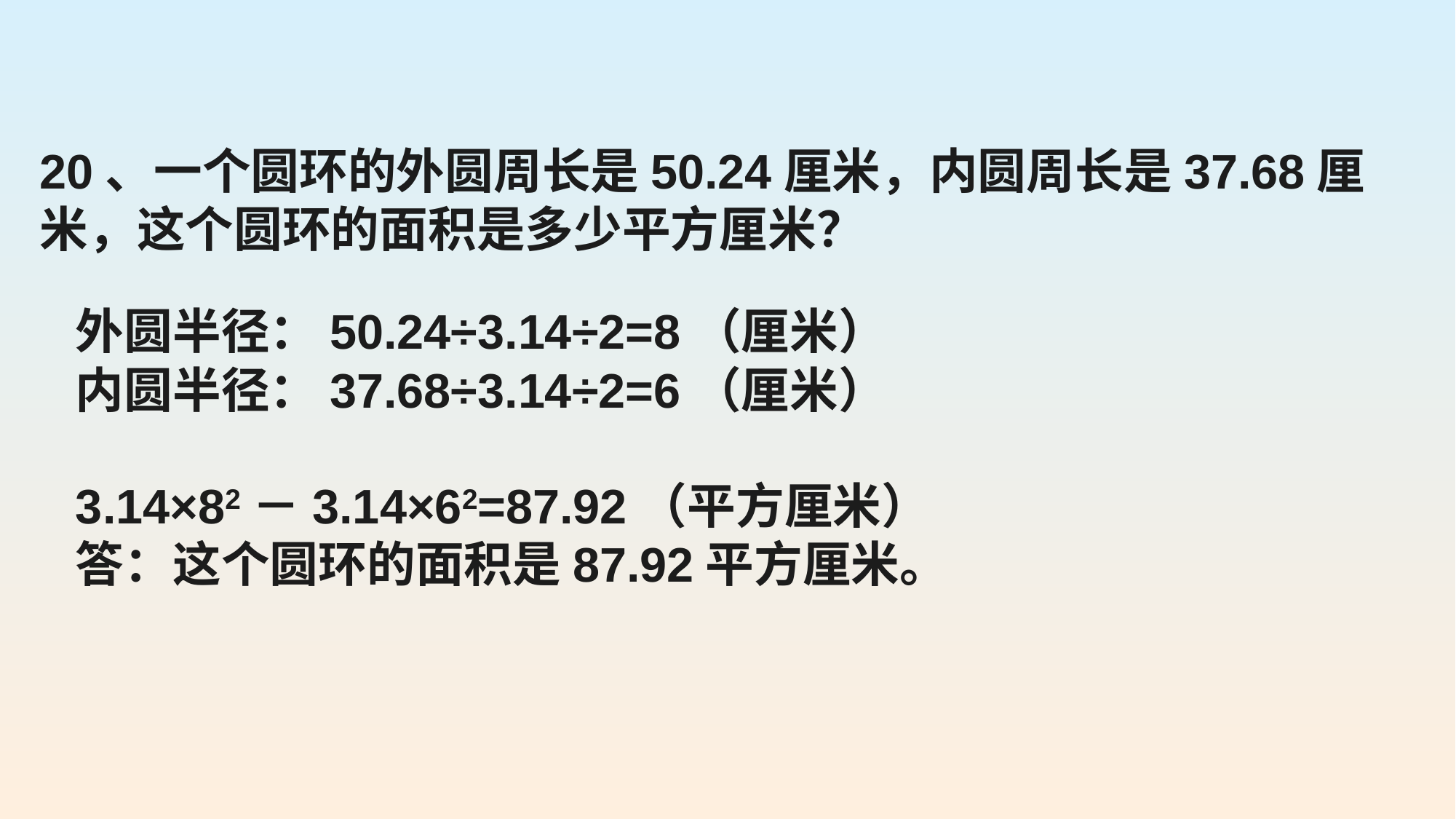

20、一个圆环的外圆周长是50.24厘米，内圆周长是37.68厘米，这个圆环的面积是多少平方厘米？
外圆半径：50.24÷3.14÷2=8（厘米）
内圆半径：37.68÷3.14÷2=6（厘米）

3.14×82－3.14×62=87.92（平方厘米）
答：这个圆环的面积是87.92平方厘米。